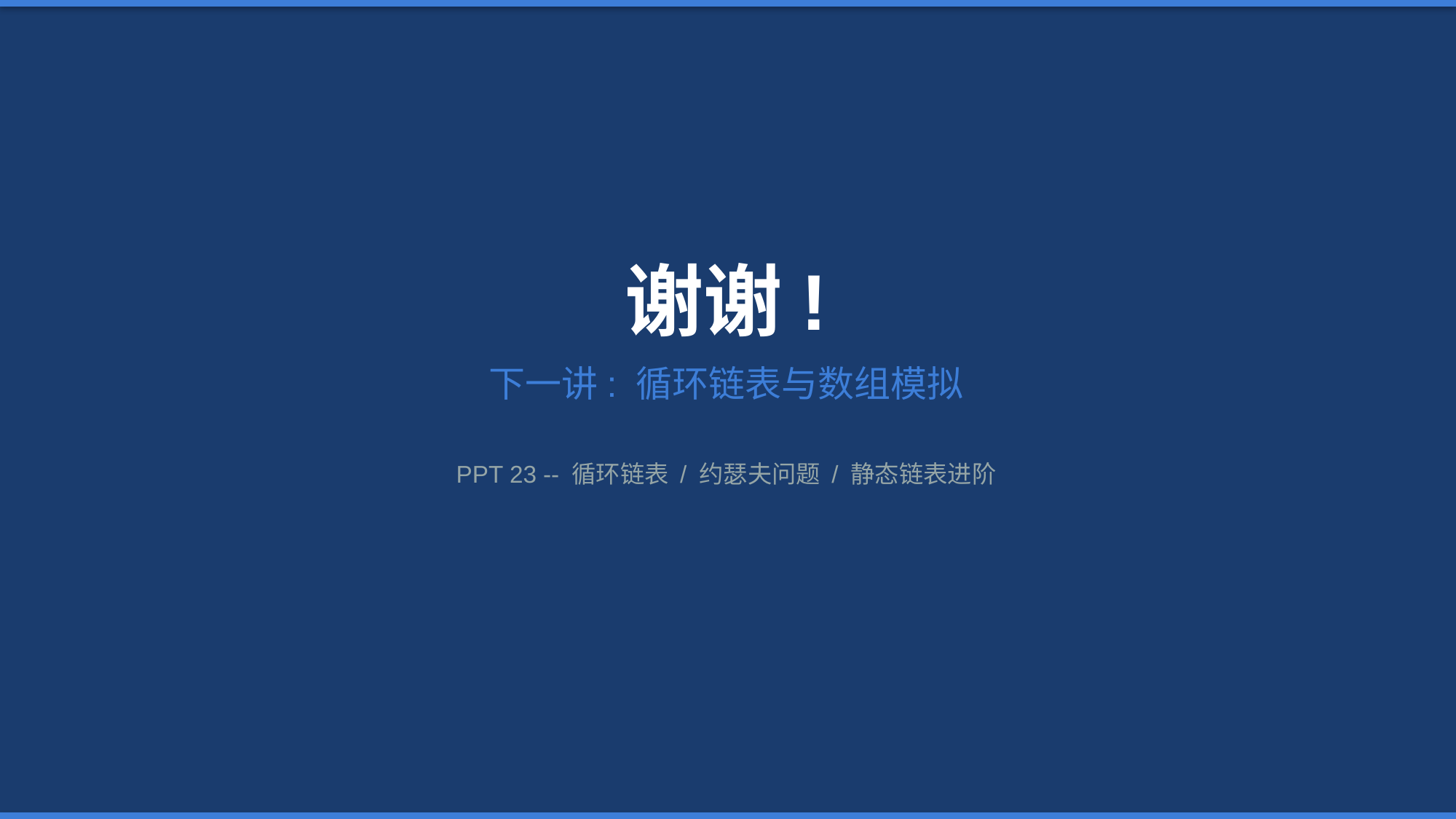

谢谢!
下一讲: 循环链表与数组模拟
PPT 23 -- 循环链表 / 约瑟夫问题 / 静态链表进阶